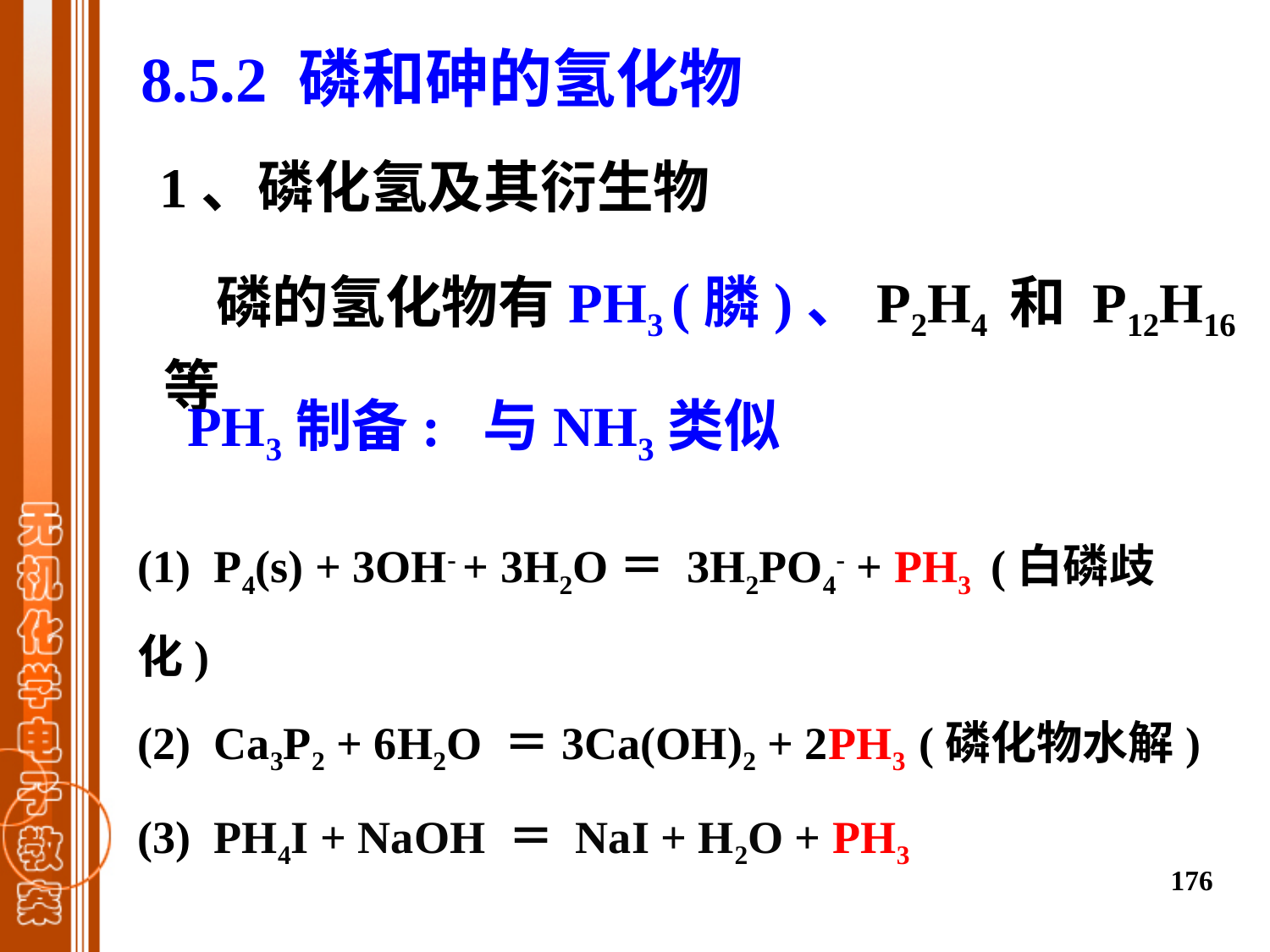

8.5.2 磷和砷的氢化物
1、磷化氢及其衍生物
   磷的氢化物有PH3 (膦)、P2H4 和 P12H16 等
PH3制备:  与NH3类似
(1)  P4(s) + 3OH- + 3H2O＝ 3H2PO4- + PH3   (白磷歧化)
(2)  Ca3P2 + 6H2O ＝3Ca(OH)2 + 2PH3  (磷化物水解)
(3)  PH4I + NaOH ＝ NaI + H2O + PH3
176